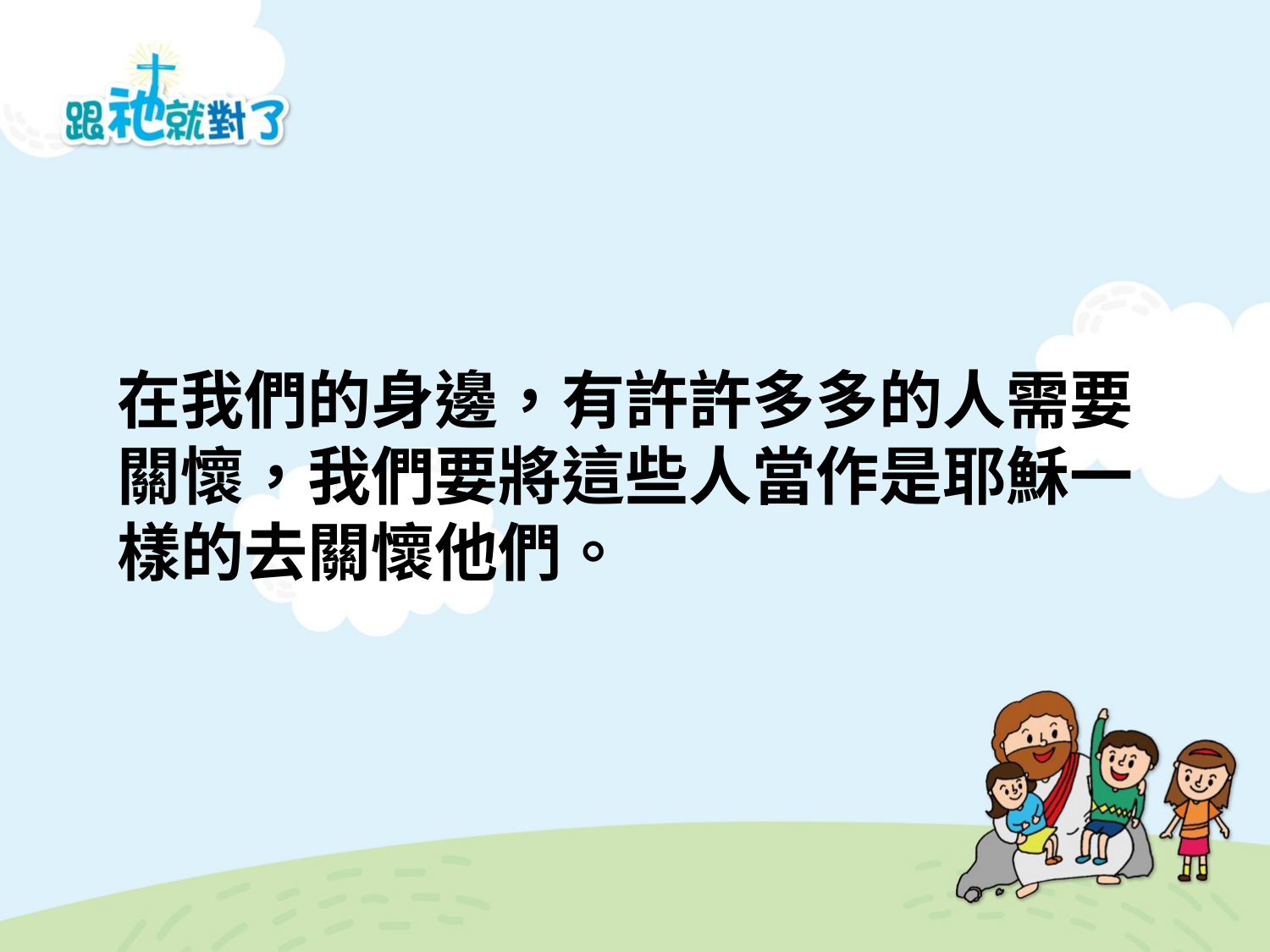

在我們的身邊，有許許多多的人需要關懷，我們要將這些人當作是耶穌一樣的去關懷他們。